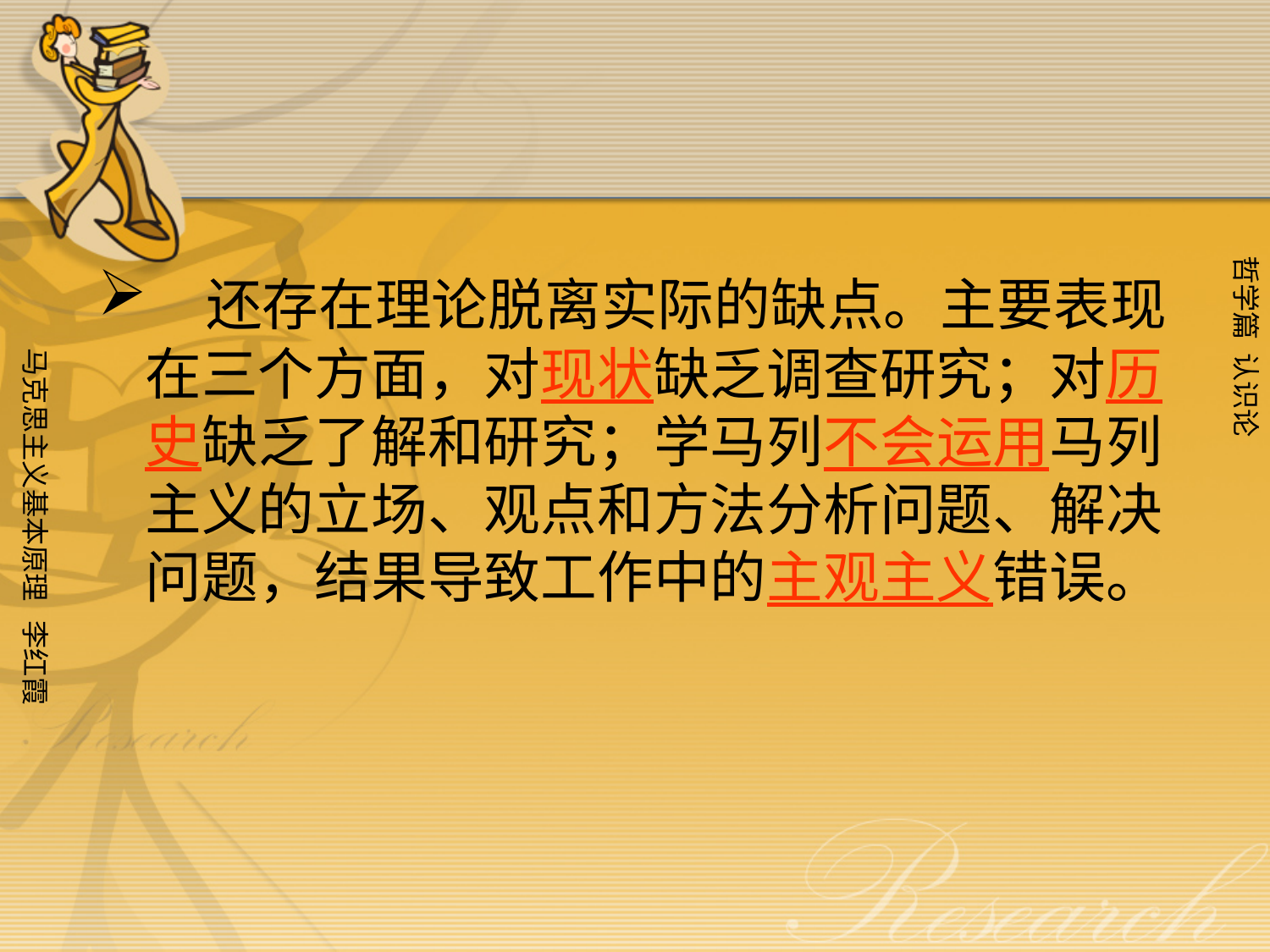

还存在理论脱离实际的缺点。主要表现在三个方面，对现状缺乏调查研究；对历史缺乏了解和研究；学马列不会运用马列主义的立场、观点和方法分析问题、解决问题，结果导致工作中的主观主义错误。